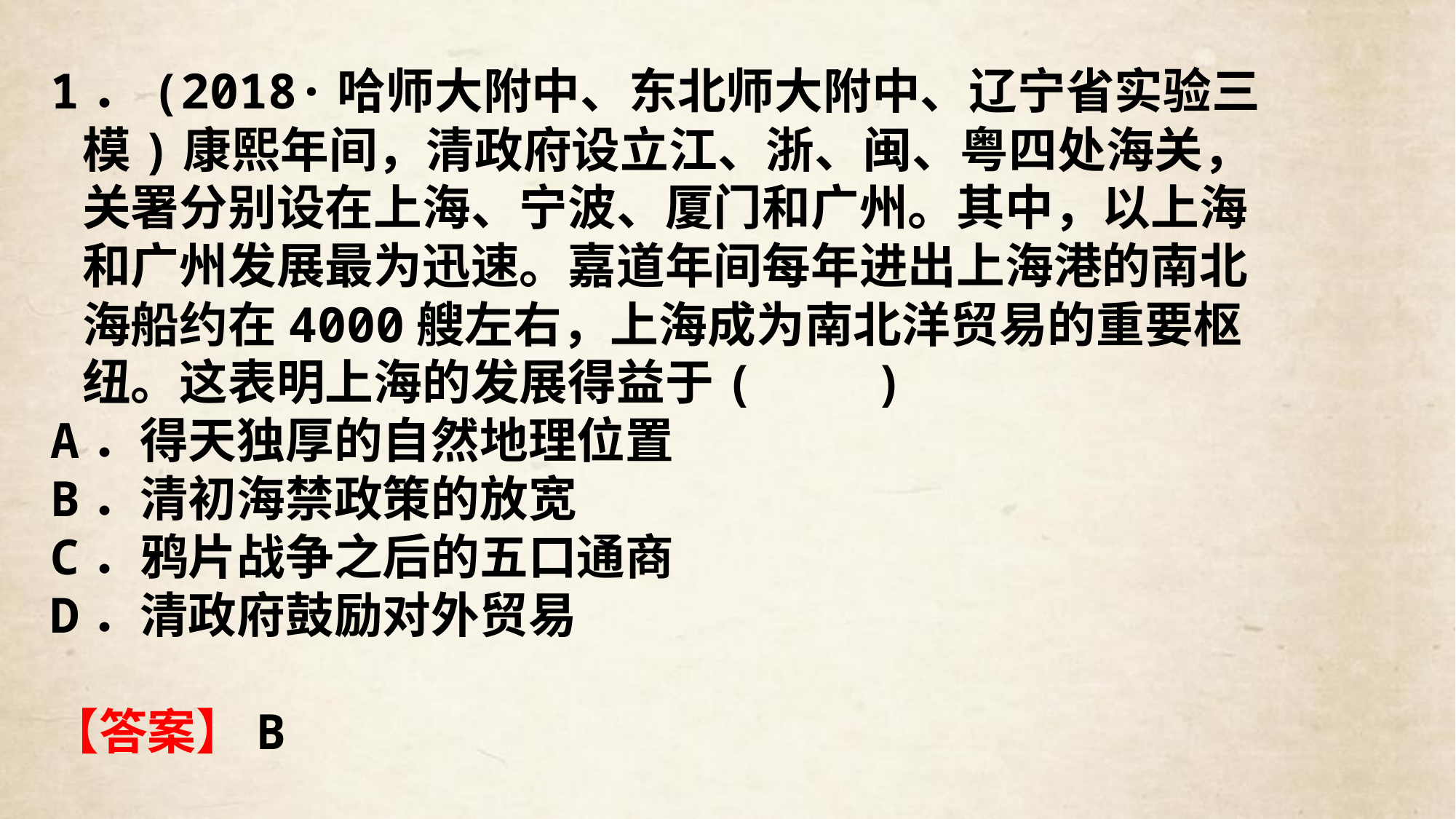

1．(2018·哈师大附中、东北师大附中、辽宁省实验三模)康熙年间，清政府设立江、浙、闽、粤四处海关，关署分别设在上海、宁波、厦门和广州。其中，以上海和广州发展最为迅速。嘉道年间每年进出上海港的南北海船约在4000艘左右，上海成为南北洋贸易的重要枢纽。这表明上海的发展得益于(　　)
A．得天独厚的自然地理位置
B．清初海禁政策的放宽
C．鸦片战争之后的五口通商
D．清政府鼓励对外贸易

【答案】B